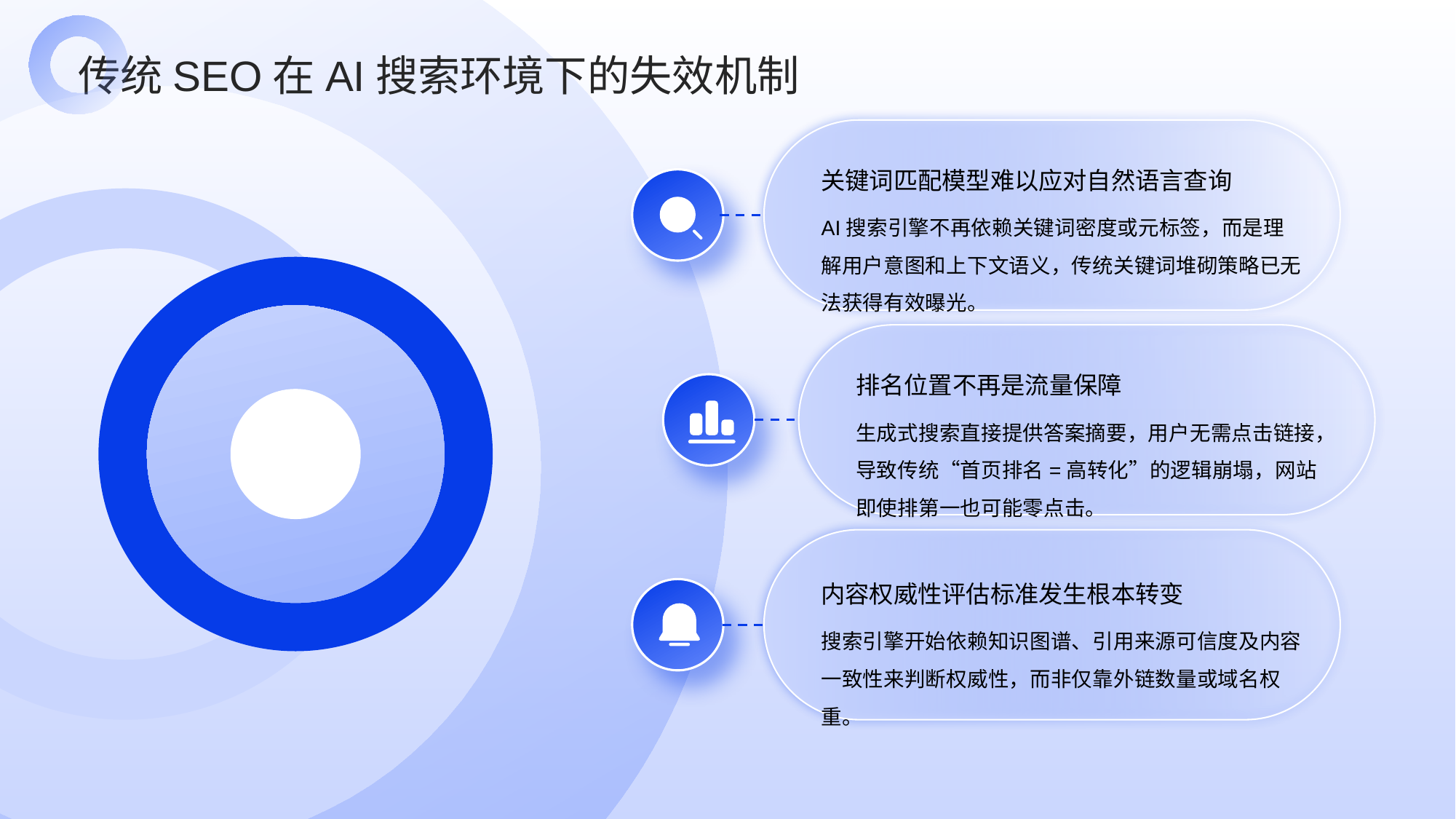

传统SEO在AI搜索环境下的失效机制

关键词匹配模型难以应对自然语言查询

AI搜索引擎不再依赖关键词密度或元标签，而是理解用户意图和上下文语义，传统关键词堆砌策略已无法获得有效曝光。

排名位置不再是流量保障

生成式搜索直接提供答案摘要，用户无需点击链接，导致传统“首页排名=高转化”的逻辑崩塌，网站即使排第一也可能零点击。

内容权威性评估标准发生根本转变

搜索引擎开始依赖知识图谱、引用来源可信度及内容一致性来判断权威性，而非仅靠外链数量或域名权重。